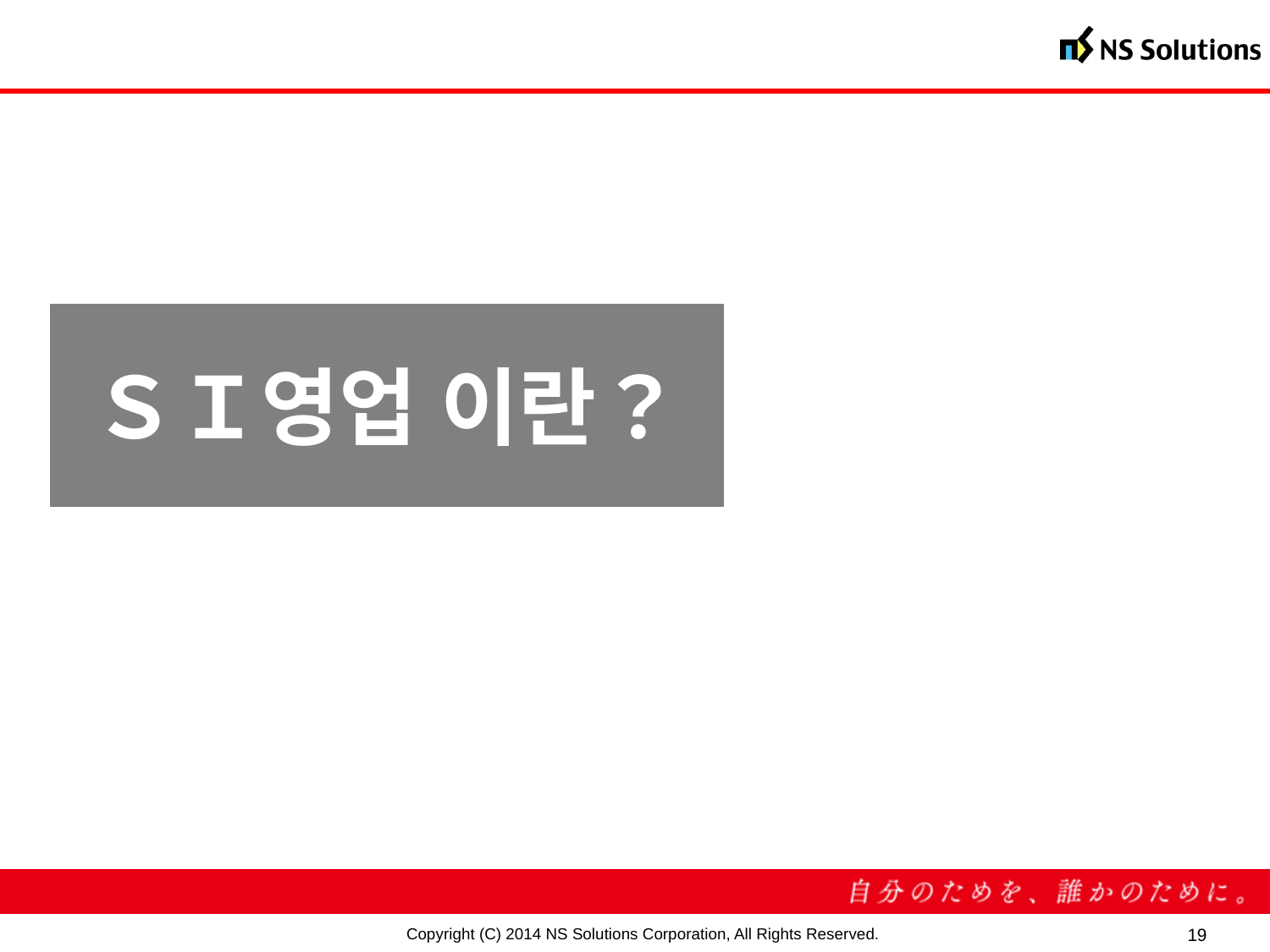

#202, Songam Bldg, 479-1
Bangbae-dong, seocho-gu, Seoul, Korea, 137-820
Tel & Fax: 02-319-2999
#202, Songam Bldg, 479-1
Bangbae-dong, seocho-gu, Seoul, Korea, 137-820
Tel & Fax: 02-319-2999
#202, Songam Bldg, 479-1
Bangbae-dong, seocho-gu, Seoul, Korea, 137-820
Tel & Fax: 02-319-2999
ＳＩ영업 이란？